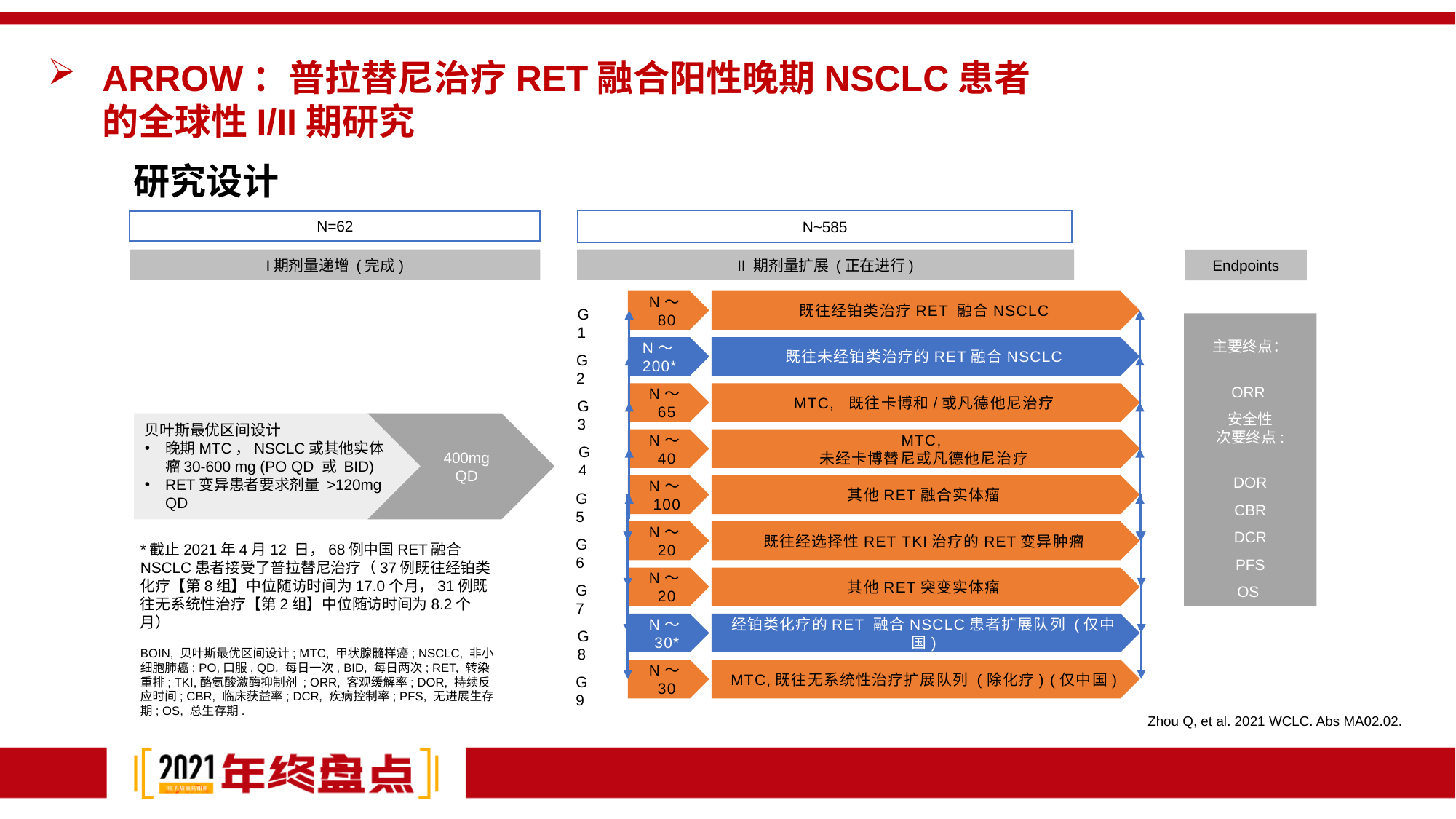

ARROW：普拉替尼治疗RET融合阳性晚期NSCLC患者的全球性I/II期研究
研究设计
N~585
N=62
I期剂量递增 (完成)
II 期剂量扩展 (正在进行)
Endpoints
N～80
既往经铂类治疗RET 融合NSCLC
G1
G2
G3
G4
G5
G6
G7
G8
G9

主要终点：

ORR
安全性
次要终点:

DOR
CBR
DCR
PFS
OS
N～200*
既往未经铂类治疗的RET融合NSCLC
N～65
MTC,  既往卡博和/或凡德他尼治疗
贝叶斯最优区间设计
晚期MTC，NSCLC或其他实体瘤30-600 mg (PO QD 或 BID)
RET变异患者要求剂量 >120mg QD
400mg QD
N～40
MTC,
未经卡博替尼或凡德他尼治疗
N～100
其他RET融合实体瘤
N～20
既往经选择性RET TKI治疗的RET变异肿瘤
*截止2021年4月12 日，68例中国RET融合NSCLC患者接受了普拉替尼治疗（37例既往经铂类化疗【第8组】中位随访时间为17.0个月，31例既往无系统性治疗【第2组】中位随访时间为8.2个月）

BOIN, 贝叶斯最优区间设计; MTC, 甲状腺髓样癌; NSCLC, 非小细胞肺癌; PO,口服, QD, 每日一次, BID, 每日两次; RET, 转染重排; TKI,酪氨酸激酶抑制剂 ; ORR, 客观缓解率; DOR, 持续反应时间; CBR, 临床获益率; DCR, 疾病控制率; PFS, 无进展生存期; OS, 总生存期.
N～20
其他RET突变实体瘤
N～30*
经铂类化疗的RET 融合NSCLC患者扩展队列 (仅中国)
N～30
MTC,既往无系统性治疗扩展队列 (除化疗) (仅中国)

Zhou Q, et al. 2021 WCLC. Abs MA02.02.